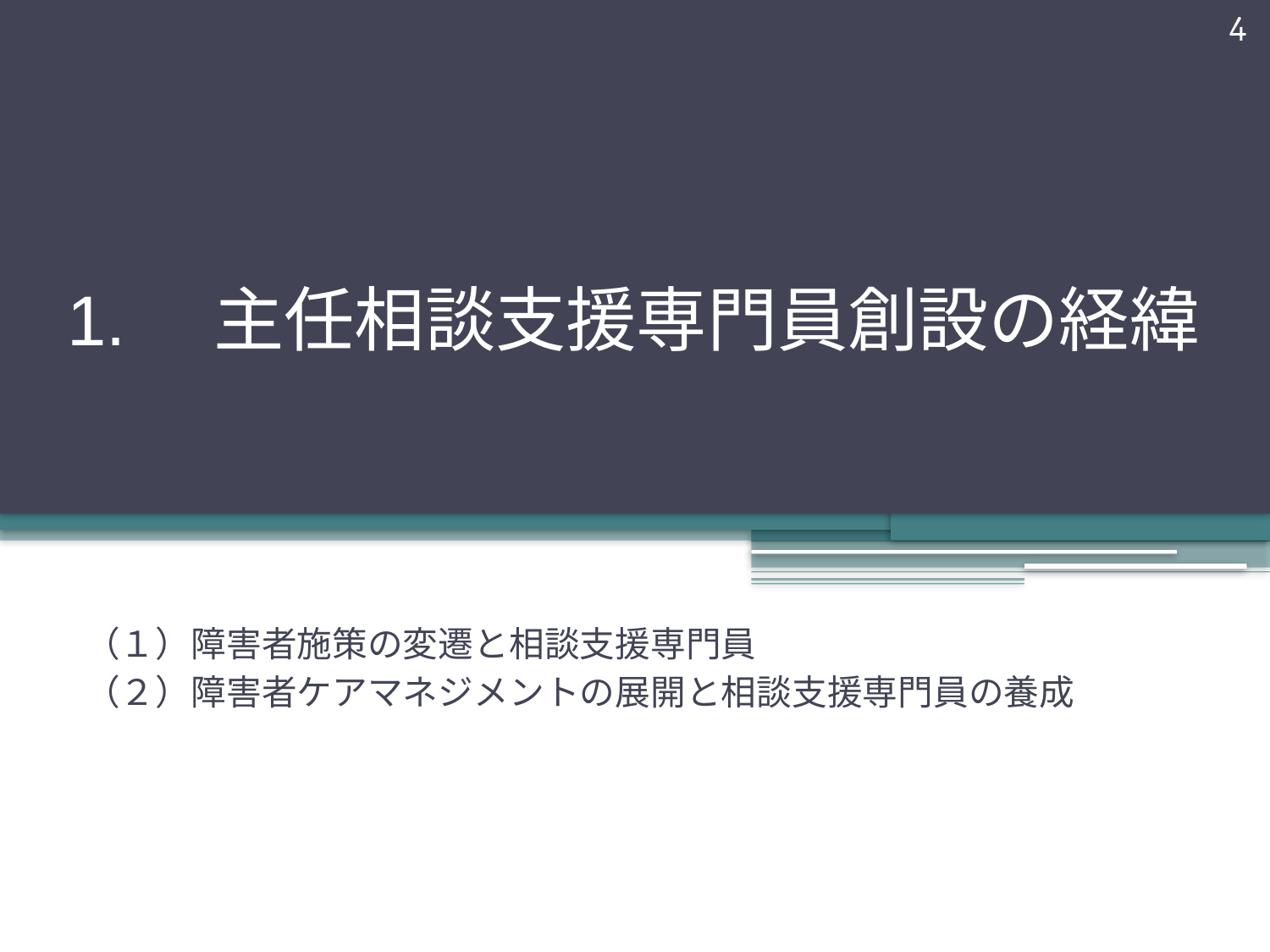

4
# 1.　主任相談支援専門員創設の経緯
（１）障害者施策の変遷と相談支援専門員
（２）障害者ケアマネジメントの展開と相談支援専門員の養成